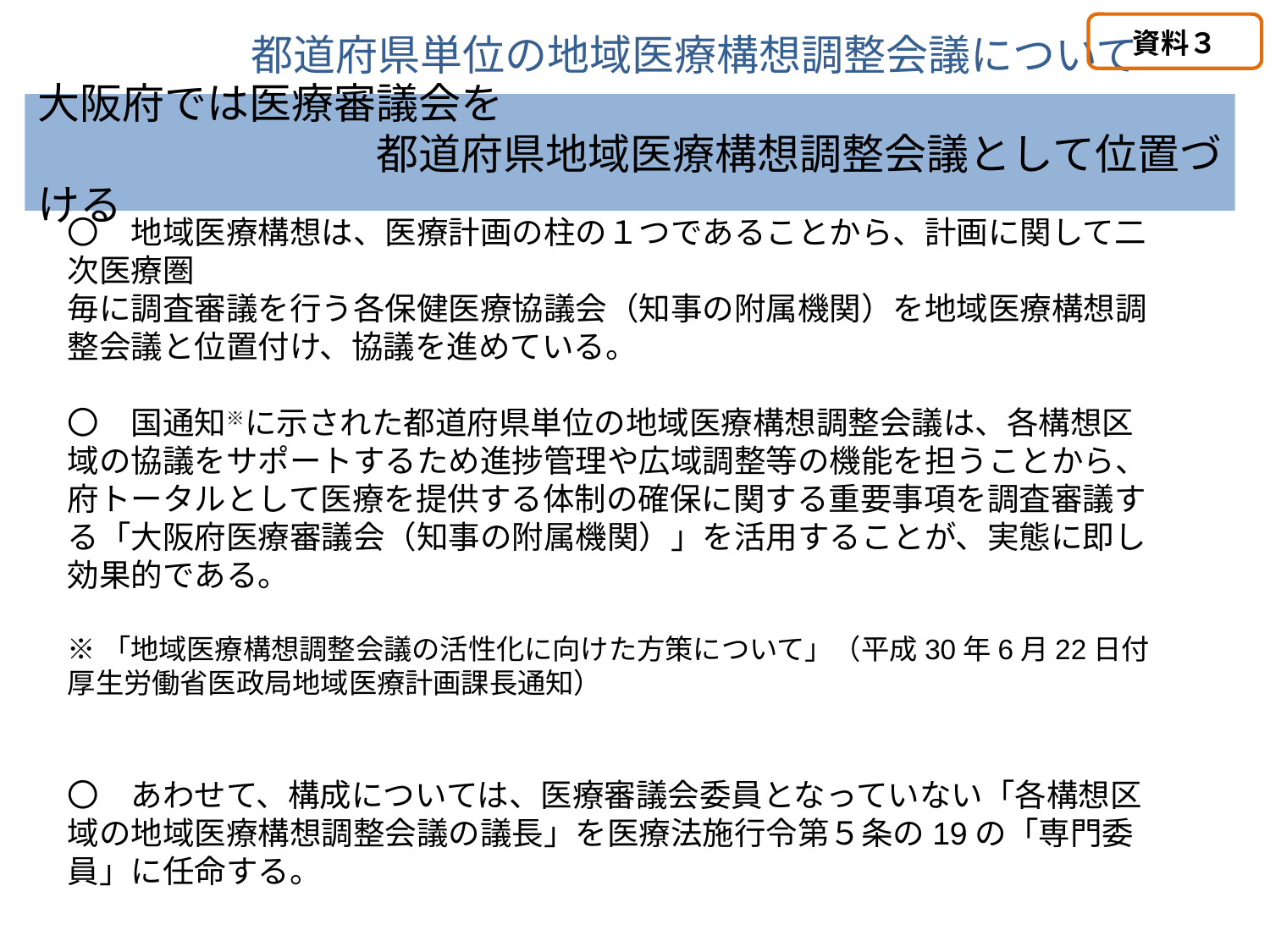

都道府県単位の地域医療構想調整会議について
資料３
大阪府では医療審議会を
　　　　　　　　都道府県地域医療構想調整会議として位置づける

〇　地域医療構想は、医療計画の柱の１つであることから、計画に関して二次医療圏
毎に調査審議を行う各保健医療協議会（知事の附属機関）を地域医療構想調整会議と位置付け、協議を進めている。

〇　国通知※に示された都道府県単位の地域医療構想調整会議は、各構想区域の協議をサポートするため進捗管理や広域調整等の機能を担うことから、府トータルとして医療を提供する体制の確保に関する重要事項を調査審議する「大阪府医療審議会（知事の附属機関）」を活用することが、実態に即し効果的である。

※「地域医療構想調整会議の活性化に向けた方策について」（平成30年6月22日付厚生労働省医政局地域医療計画課長通知）

〇　あわせて、構成については、医療審議会委員となっていない「各構想区域の地域医療構想調整会議の議長」を医療法施行令第５条の19の「専門委員」に任命する。